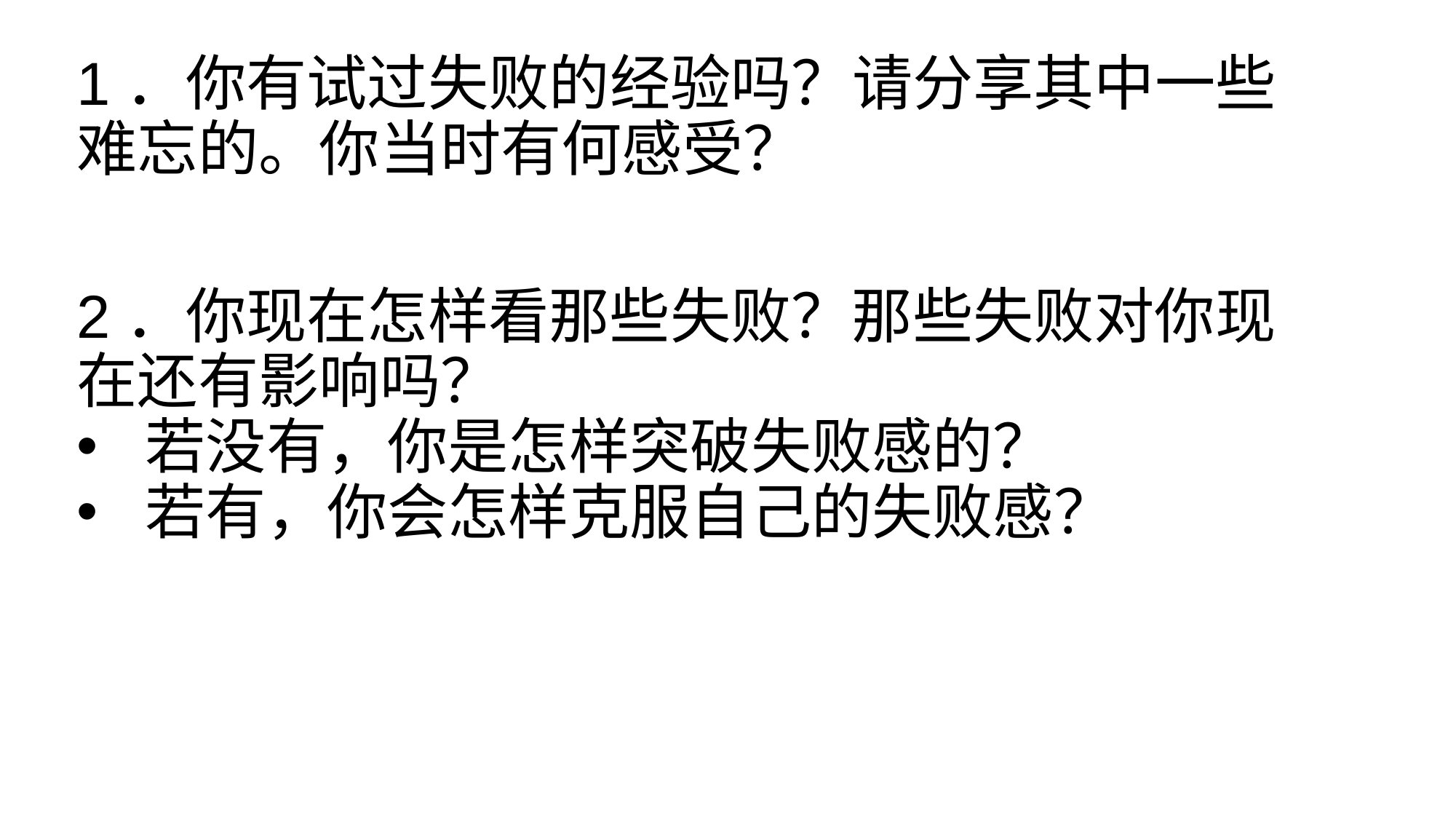

# 1．你有试过失败的经验吗？请分享其中一些难忘的。你当时有何感受？
2．你现在怎样看那些失败？那些失败对你现在还有影响吗？
若没有，你是怎样突破失败感的？
若有，你会怎样克服自己的失败感？